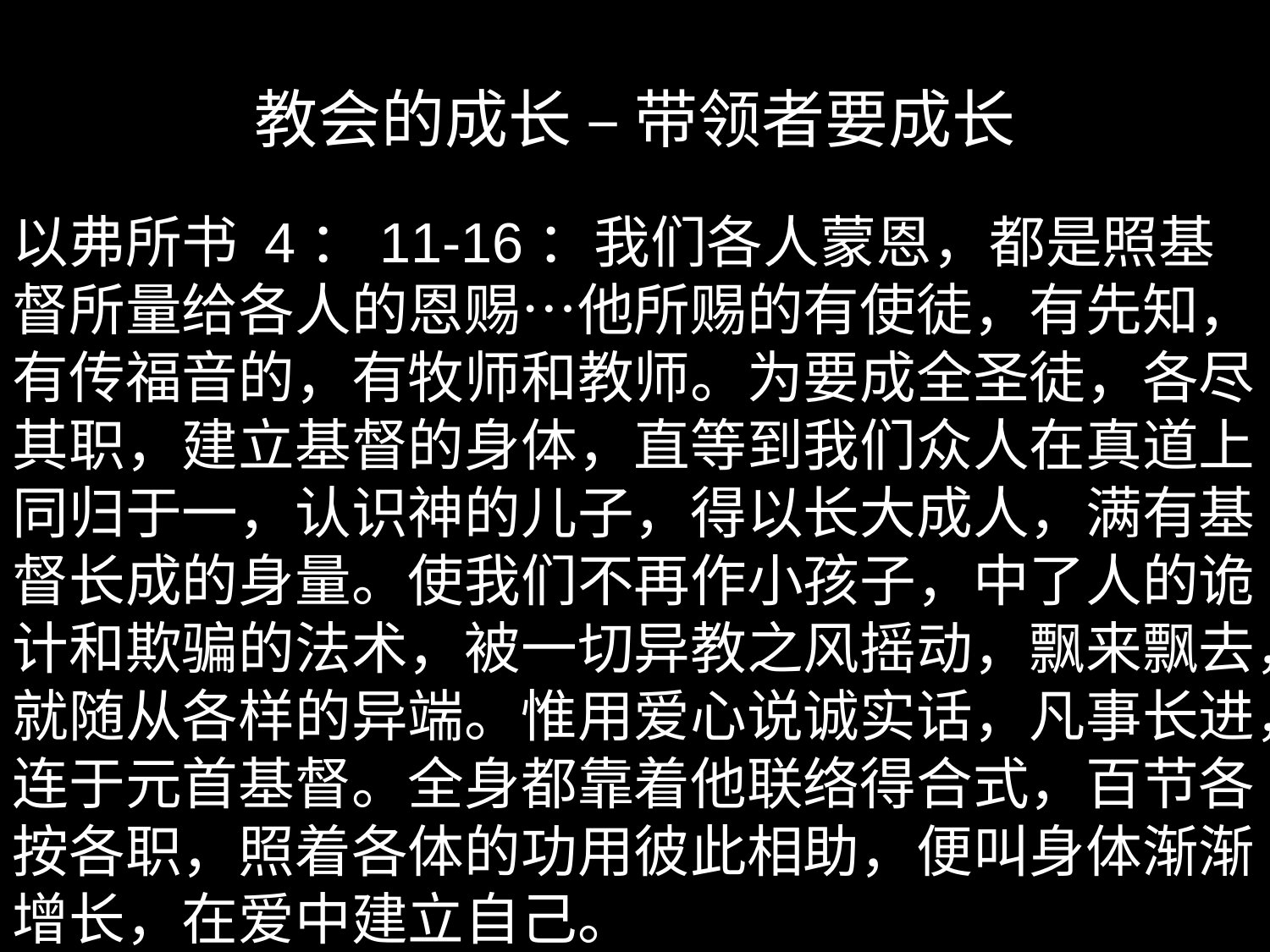

# 教会的成长 – 带领者要成长
以弗所书 4：11-16：我们各人蒙恩，都是照基督所量给各人的恩赐…他所赐的有使徒，有先知，有传福音的，有牧师和教师。为要成全圣徒，各尽其职，建立基督的身体，直等到我们众人在真道上同归于一，认识神的儿子，得以长大成人，满有基督长成的身量。使我们不再作小孩子，中了人的诡计和欺骗的法术，被一切异教之风摇动，飘来飘去，就随从各样的异端。惟用爱心说诚实话，凡事长进，连于元首基督。全身都靠着他联络得合式，百节各按各职，照着各体的功用彼此相助，便叫身体渐渐增长，在爱中建立自己。